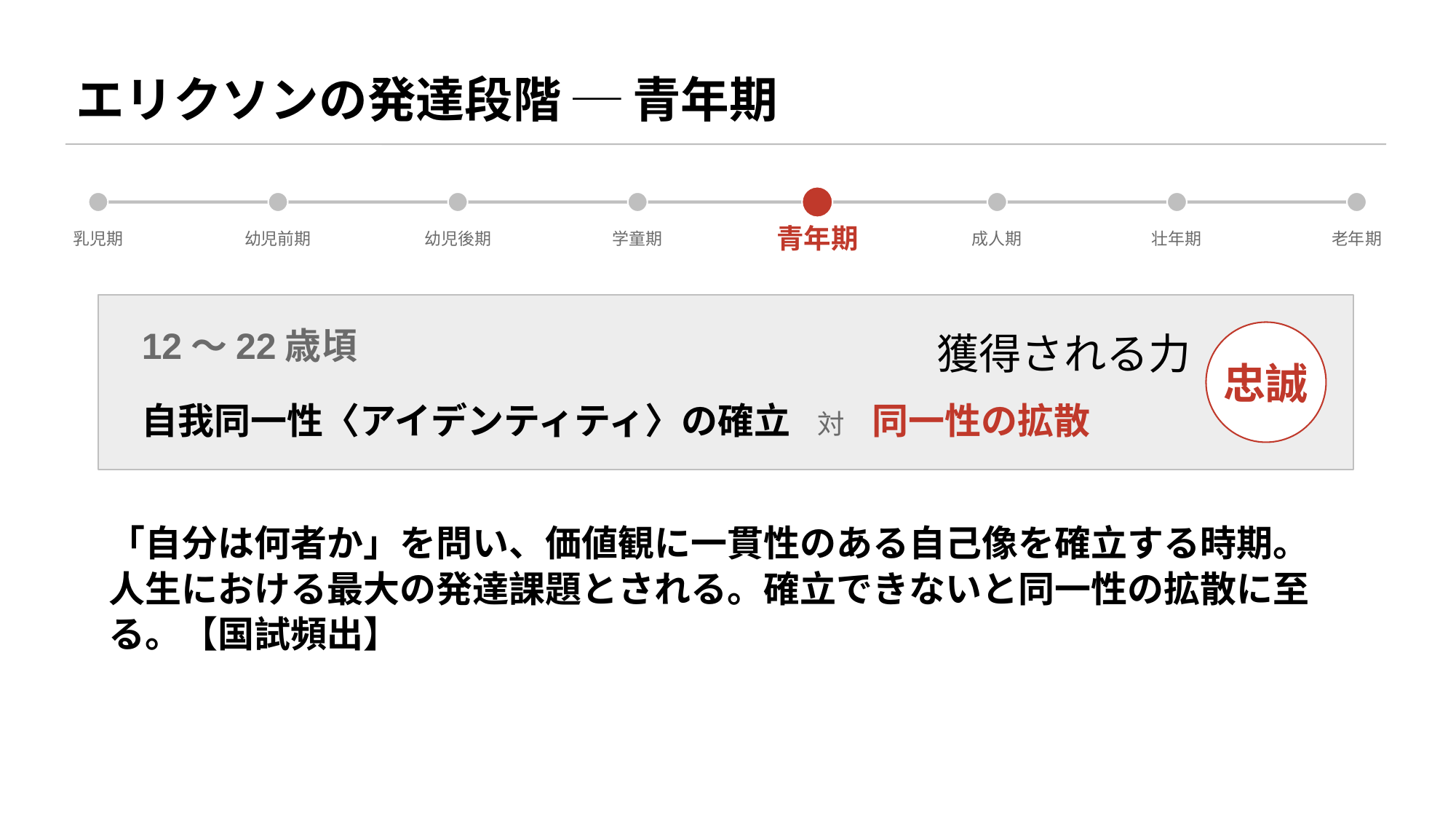

エリクソンの発達段階 ─ 青年期

乳児期
幼児前期
幼児後期
学童期
青年期
成人期
壮年期
老年期

忠誠
12〜22歳頃
獲得される力
自我同一性〈アイデンティティ〉の確立　対　同一性の拡散
「自分は何者か」を問い、価値観に一貫性のある自己像を確立する時期。人生における最大の発達課題とされる。確立できないと同一性の拡散に至る。【国試頻出】